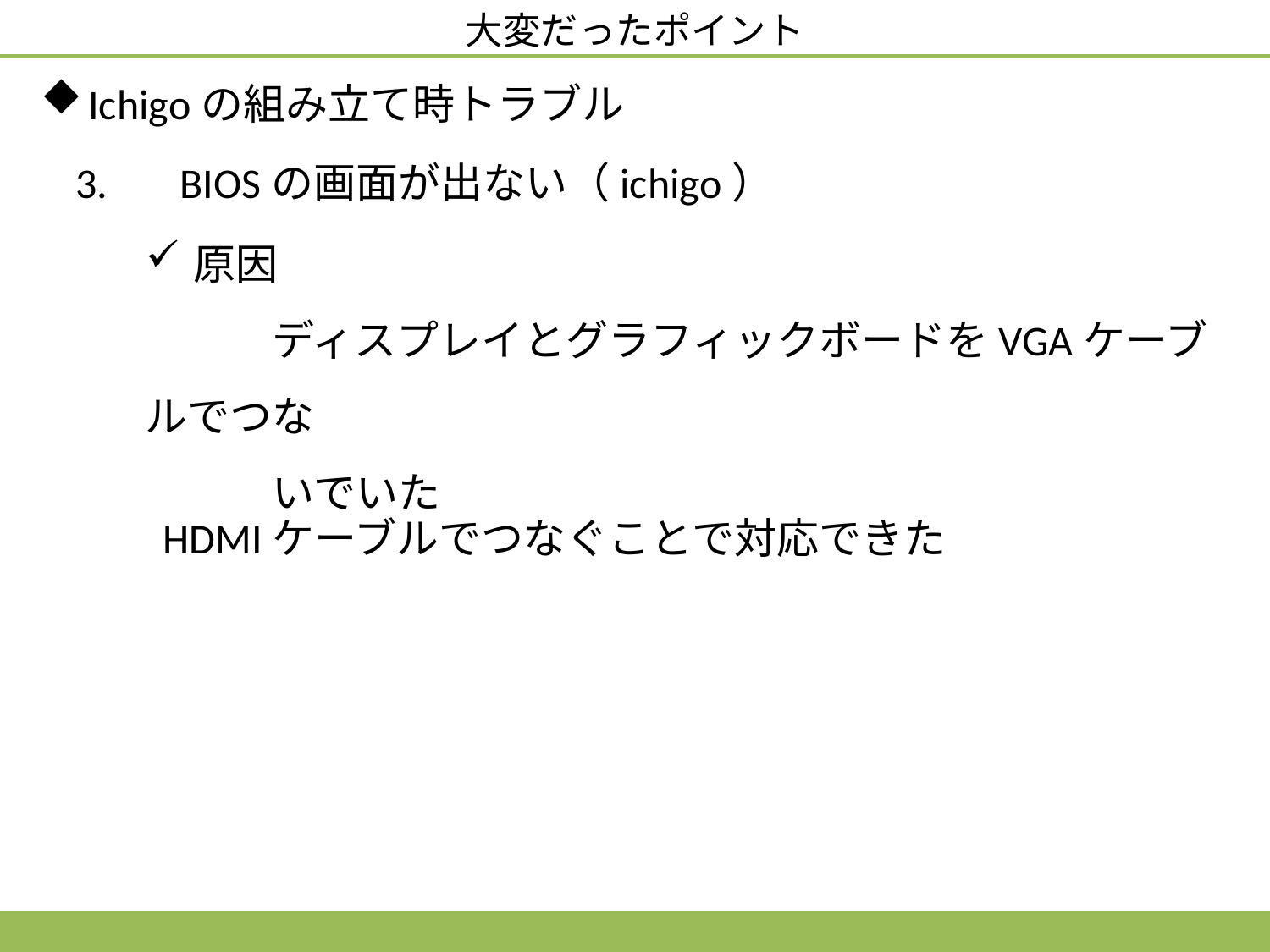

大変だったポイント
Ichigoの組み立て時トラブル
3. 　BIOSの画面が出ない（ichigo）
原因
	ディスプレイとグラフィックボードをVGAケーブルでつな
	いでいた
HDMIケーブルでつなぐことで対応できた